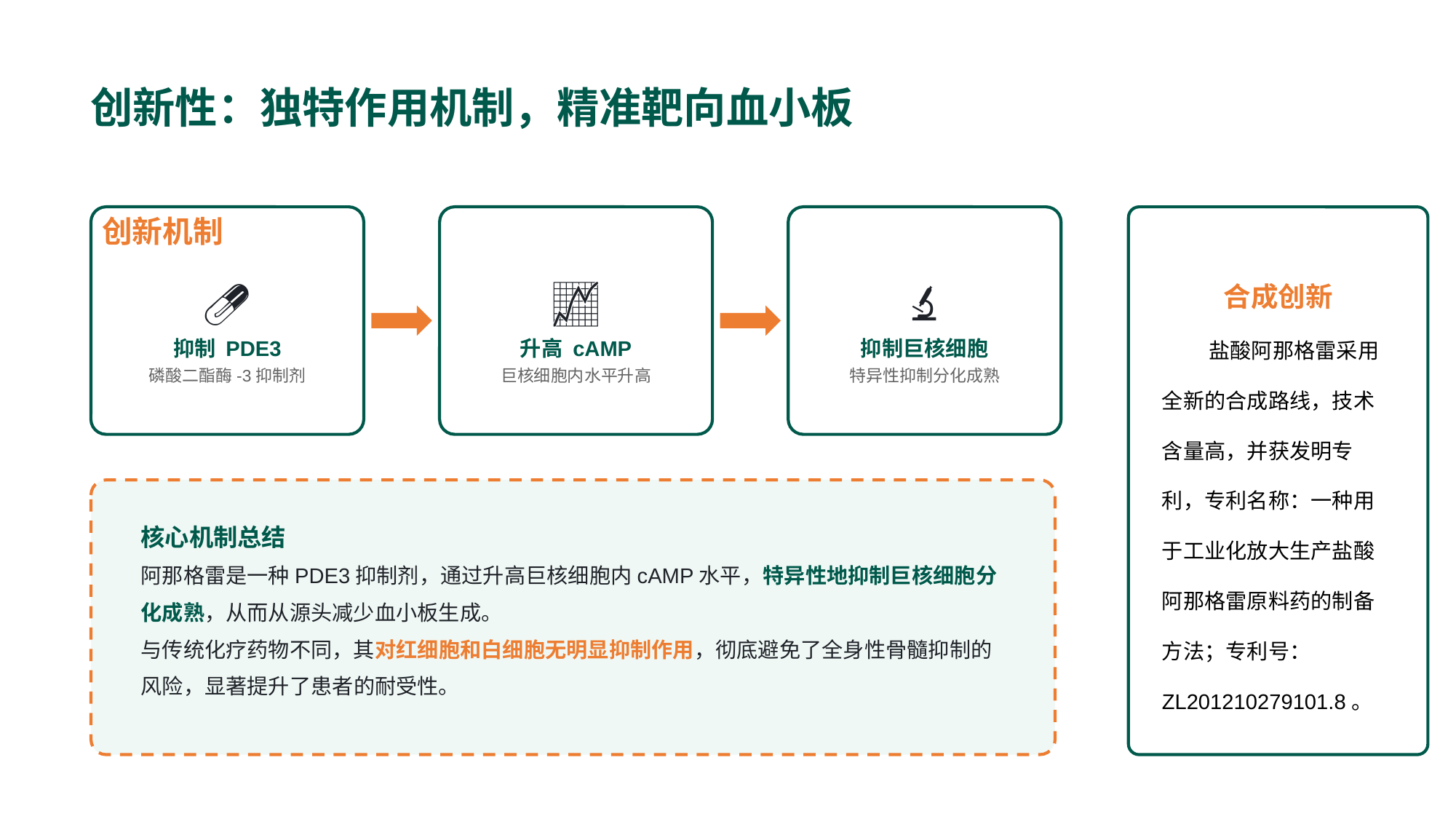

创新性：独特作用机制，精准靶向血小板
💊
抑制 PDE3
磷酸二酯酶-3抑制剂
创新机制
📈
升高 cAMP
巨核细胞内水平升高
🔬
抑制巨核细胞
特异性抑制分化成熟
合成创新
       盐酸阿那格雷采用全新的合成路线，技术含量高，并获发明专利，专利名称：一种用于工业化放大生产盐酸阿那格雷原料药的制备方法；专利号：ZL201210279101.8。

核心机制总结
阿那格雷是一种PDE3抑制剂，通过升高巨核细胞内cAMP水平，特异性地抑制巨核细胞分化成熟，从而从源头减少血小板生成。
与传统化疗药物不同，其对红细胞和白细胞无明显抑制作用，彻底避免了全身性骨髓抑制的风险，显著提升了患者的耐受性。